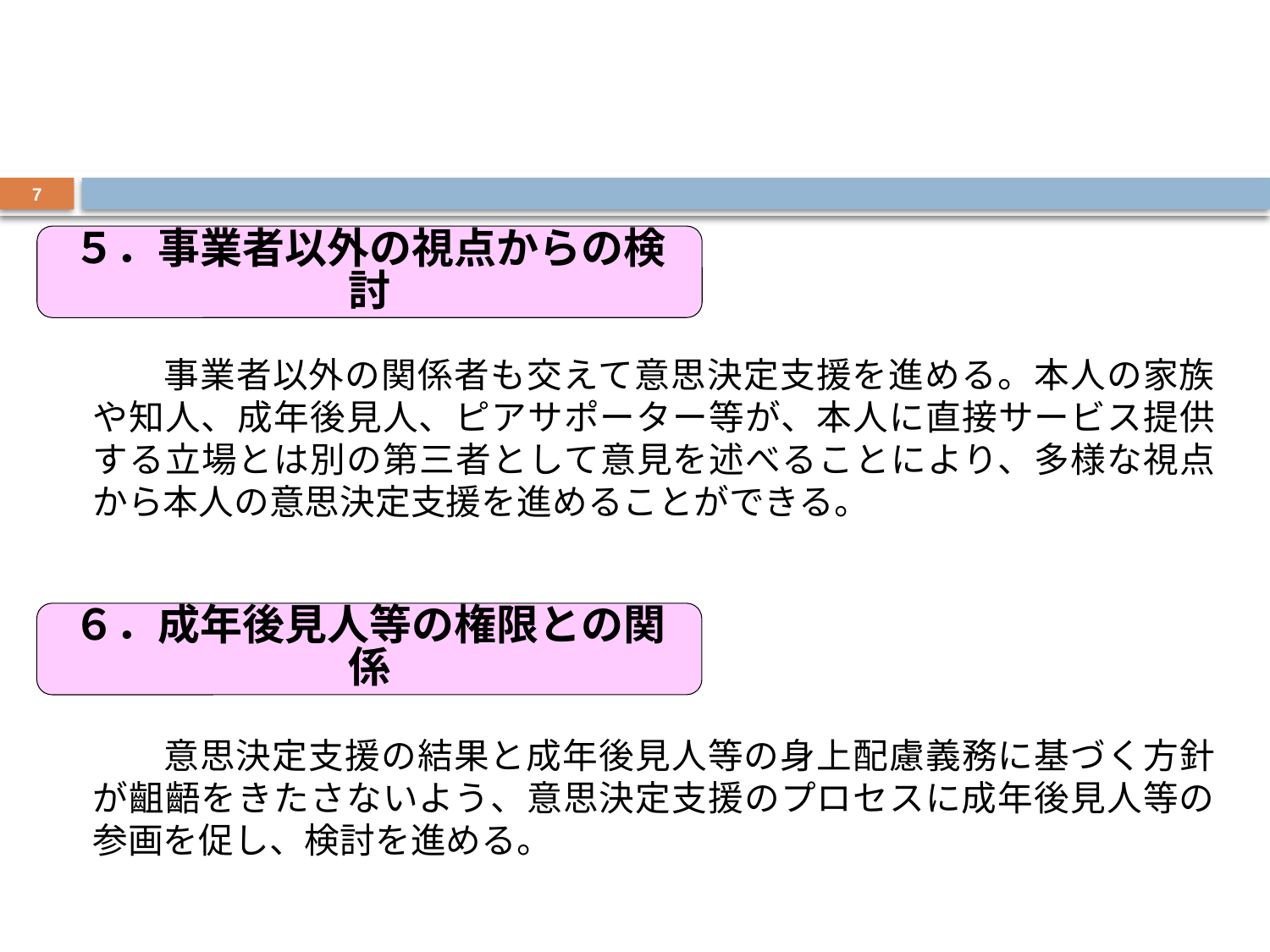

7
５．事業者以外の視点からの検討
　　　事業者以外の関係者も交えて意思決定支援を進める。本人の家族や知人、成年後見人、ピアサポーター等が、本人に直接サービス提供する立場とは別の第三者として意見を述べることにより、多様な視点から本人の意思決定支援を進めることができる。

　　　意思決定支援の結果と成年後見人等の身上配慮義務に基づく方針が齟齬をきたさないよう、意思決定支援のプロセスに成年後見人等の参画を促し、検討を進める。
６．成年後見人等の権限との関係